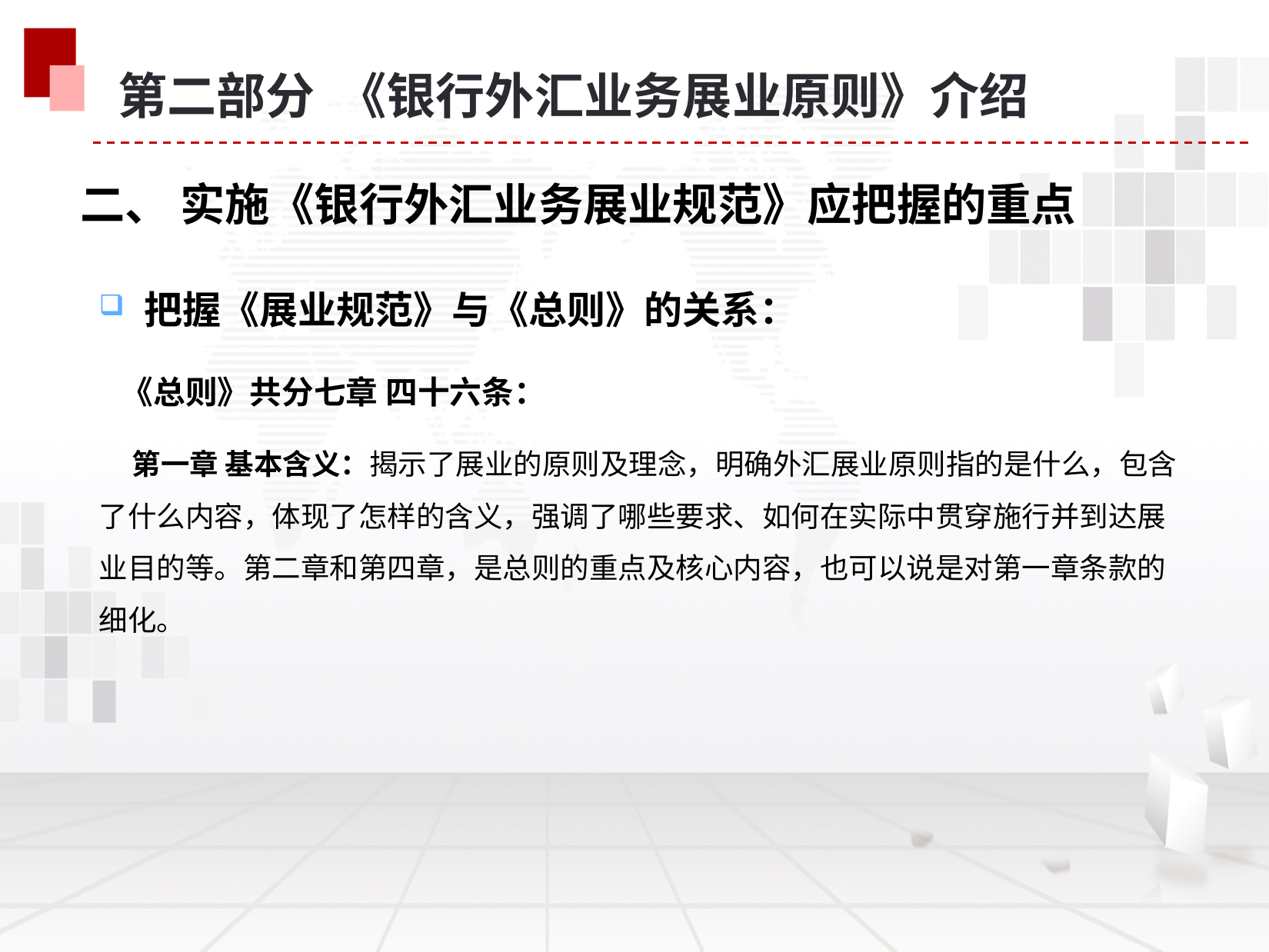

第二部分  《银行外汇业务展业原则》介绍
二、 实施《银行外汇业务展业规范》应把握的重点

 把握《展业规范》与《总则》的关系：
  《总则》共分七章 四十六条：
    第一章 基本含义：揭示了展业的原则及理念，明确外汇展业原则指的是什么，包含了什么内容，体现了怎样的含义，强调了哪些要求、如何在实际中贯穿施行并到达展业目的等。第二章和第四章，是总则的重点及核心内容，也可以说是对第一章条款的细化。